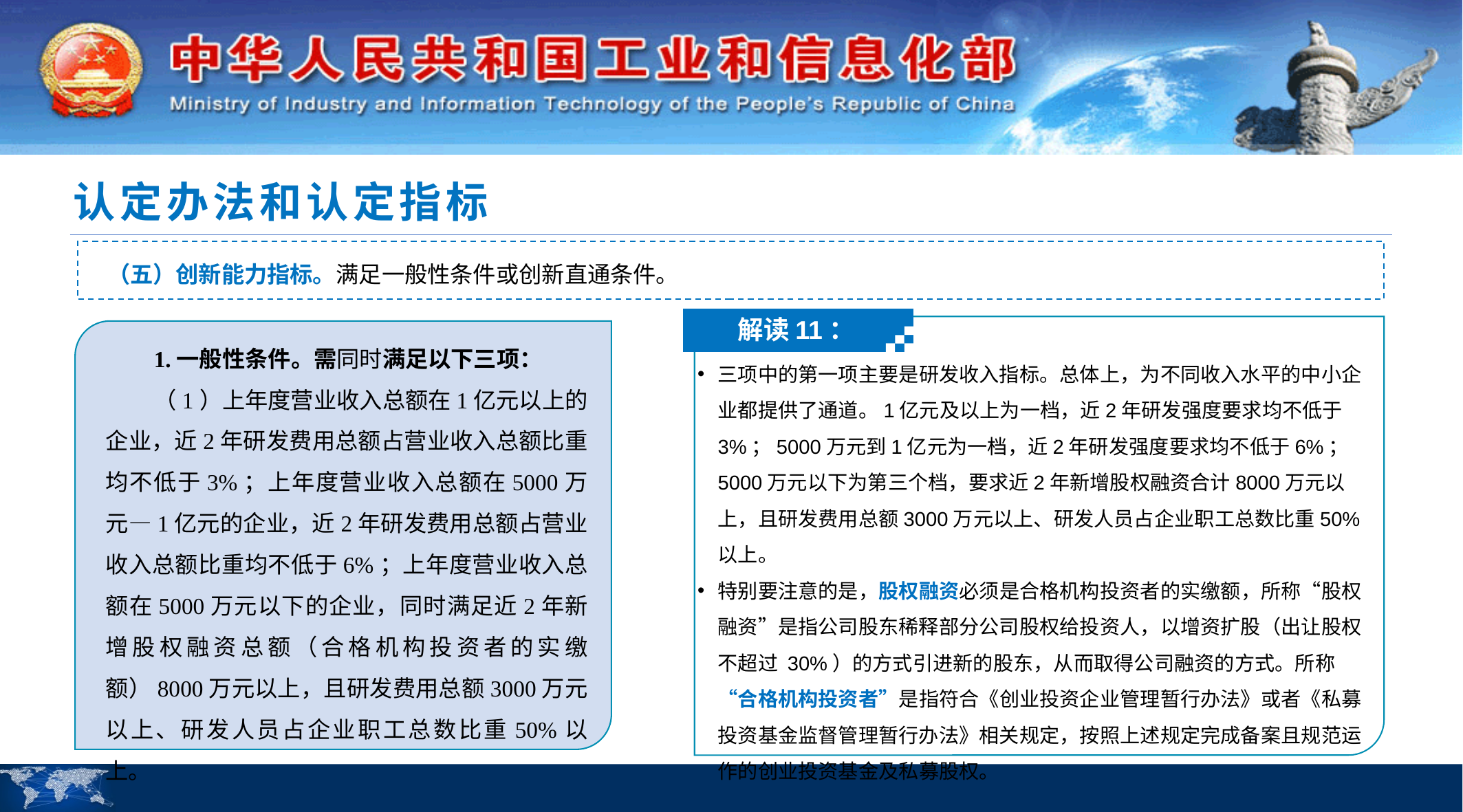

认定办法和认定指标
（五）创新能力指标。满足一般性条件或创新直通条件。

解读11：

三项中的第一项主要是研发收入指标。总体上，为不同收入水平的中小企业都提供了通道。1亿元及以上为一档，近2年研发强度要求均不低于3%；5000万元到1亿元为一档，近2年研发强度要求均不低于6%；5000万元以下为第三个档，要求近2年新增股权融资合计8000万元以上，且研发费用总额3000万元以上、研发人员占企业职工总数比重50%以上。
特别要注意的是，股权融资必须是合格机构投资者的实缴额，所称“股权融资”是指公司股东稀释部分公司股权给投资人，以增资扩股（出让股权不超过 30%）的方式引进新的股东，从而取得公司融资的方式。所称“合格机构投资者”是指符合《创业投资企业管理暂行办法》或者《私募投资基金监督管理暂行办法》相关规定，按照上述规定完成备案且规范运作的创业投资基金及私募股权。

1.一般性条件。需同时满足以下三项：
（1）上年度营业收入总额在1亿元以上的企业，近2年研发费用总额占营业收入总额比重均不低于3%；上年度营业收入总额在5000万元—1亿元的企业，近2年研发费用总额占营业收入总额比重均不低于6%；上年度营业收入总额在5000万元以下的企业，同时满足近2年新增股权融资总额（合格机构投资者的实缴额）8000万元以上，且研发费用总额3000万元以上、研发人员占企业职工总数比重50%以上。
12